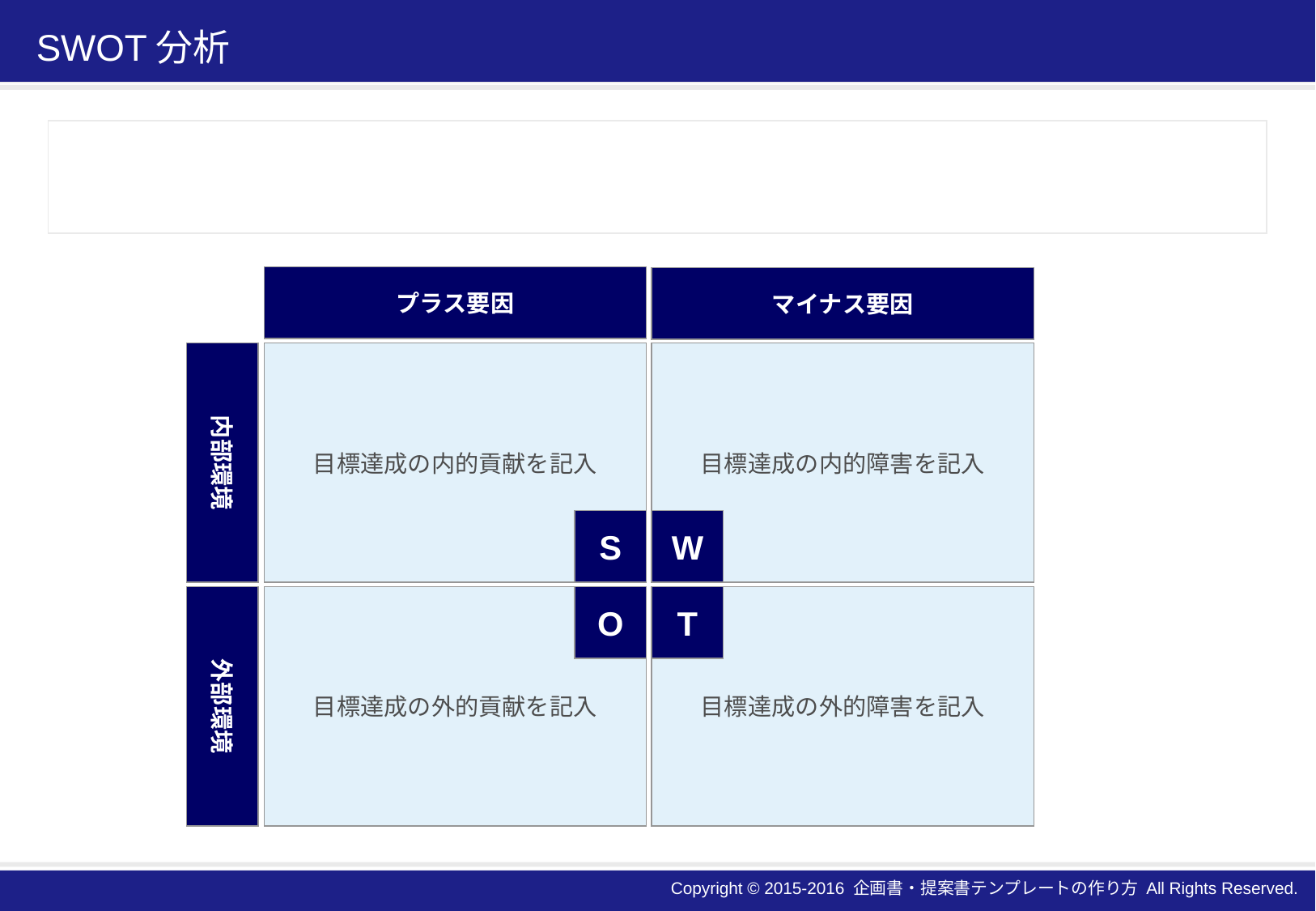

# SWOT分析

プラス要因
マイナス要因
内部環境
目標達成の内的貢献を記入
目標達成の内的障害を記入
S
W
外部環境
目標達成の外的貢献を記入
O
目標達成の外的障害を記入
T